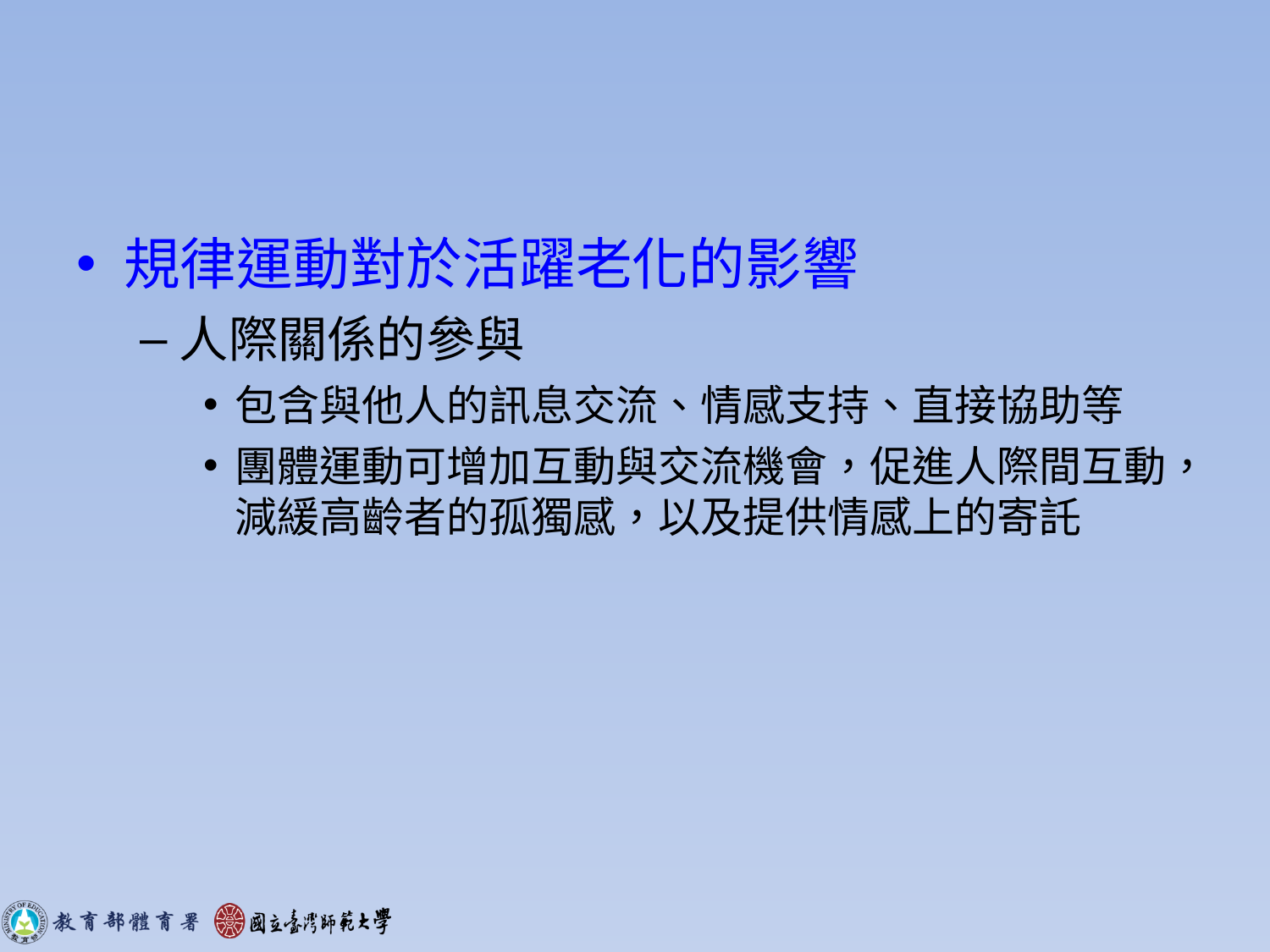

#
規律運動對於活躍老化的影響
人際關係的參與
包含與他人的訊息交流、情感支持、直接協助等
團體運動可增加互動與交流機會，促進人際間互動，減緩高齡者的孤獨感，以及提供情感上的寄託